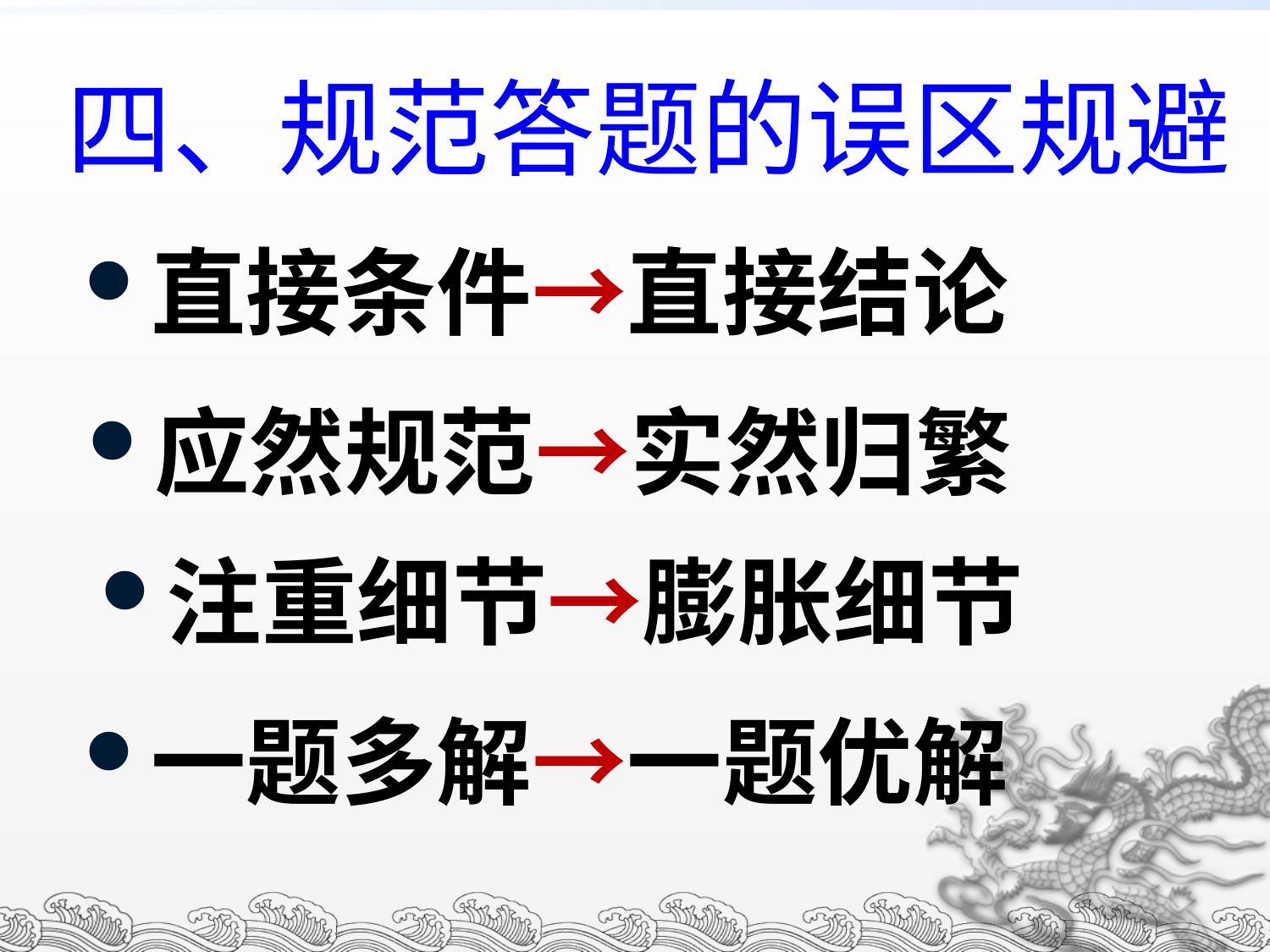

# 四、规范答题的误区规避
直接条件→直接结论
应然规范→实然归繁
注重细节→膨胀细节
一题多解→一题优解